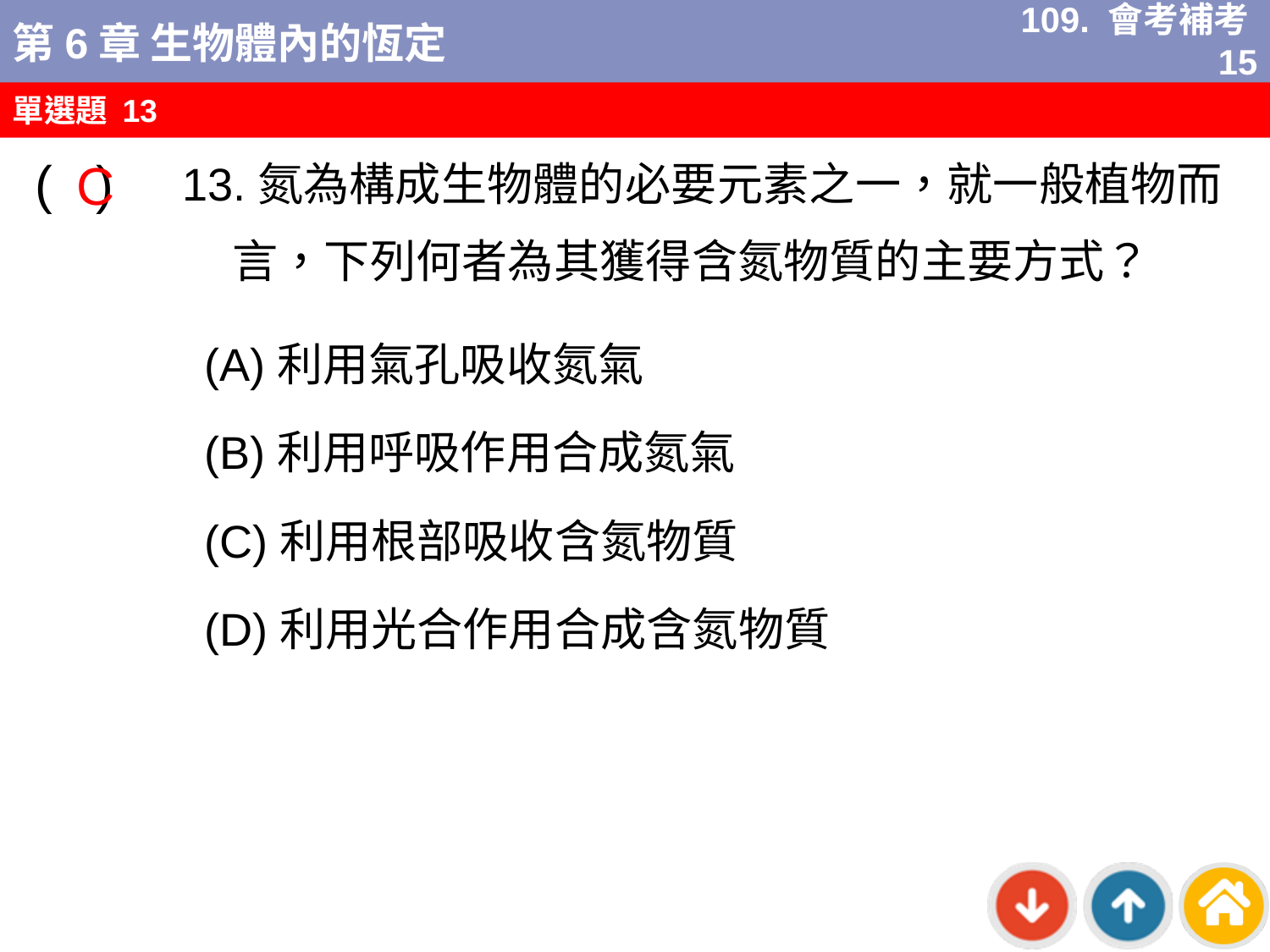

109. 會考補考15
單選題 13
C
13.氮為構成生物體的必要元素之一，就一般植物而言，下列何者為其獲得含氮物質的主要方式？
(   )
(A)利用氣孔吸收氮氣
(B)利用呼吸作用合成氮氣
(C)利用根部吸收含氮物質
(D)利用光合作用合成含氮物質